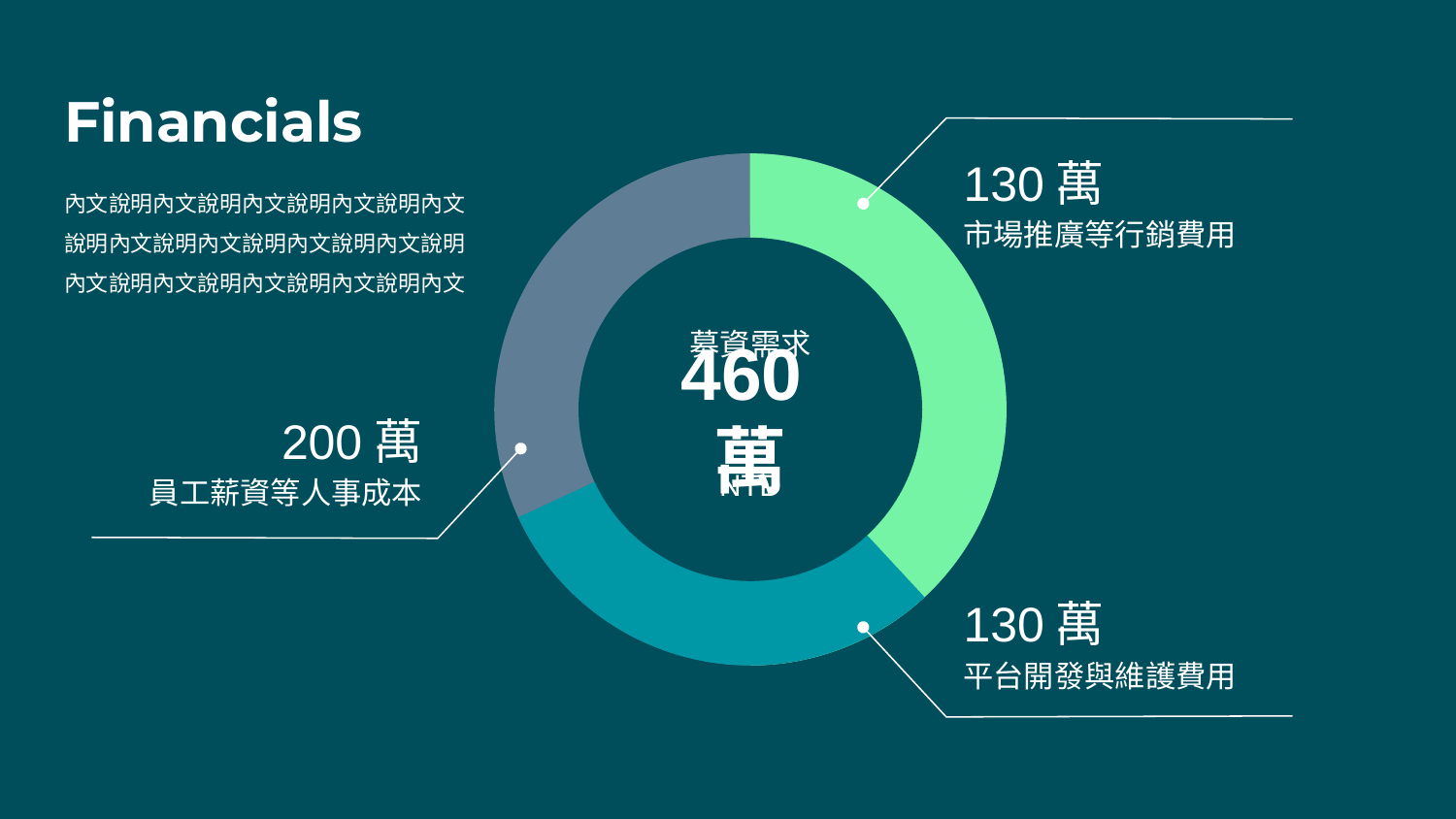

# Financials

130萬
市場推廣等行銷費用

內文說明內文說明內文說明內文說明內文說明內文說明內文說明內文說明內文說明內文說明內文說明內文說明內文說明內文

募資需求
200萬
員工薪資等人事成本
460萬

NTD
130萬
平台開發與維護費用